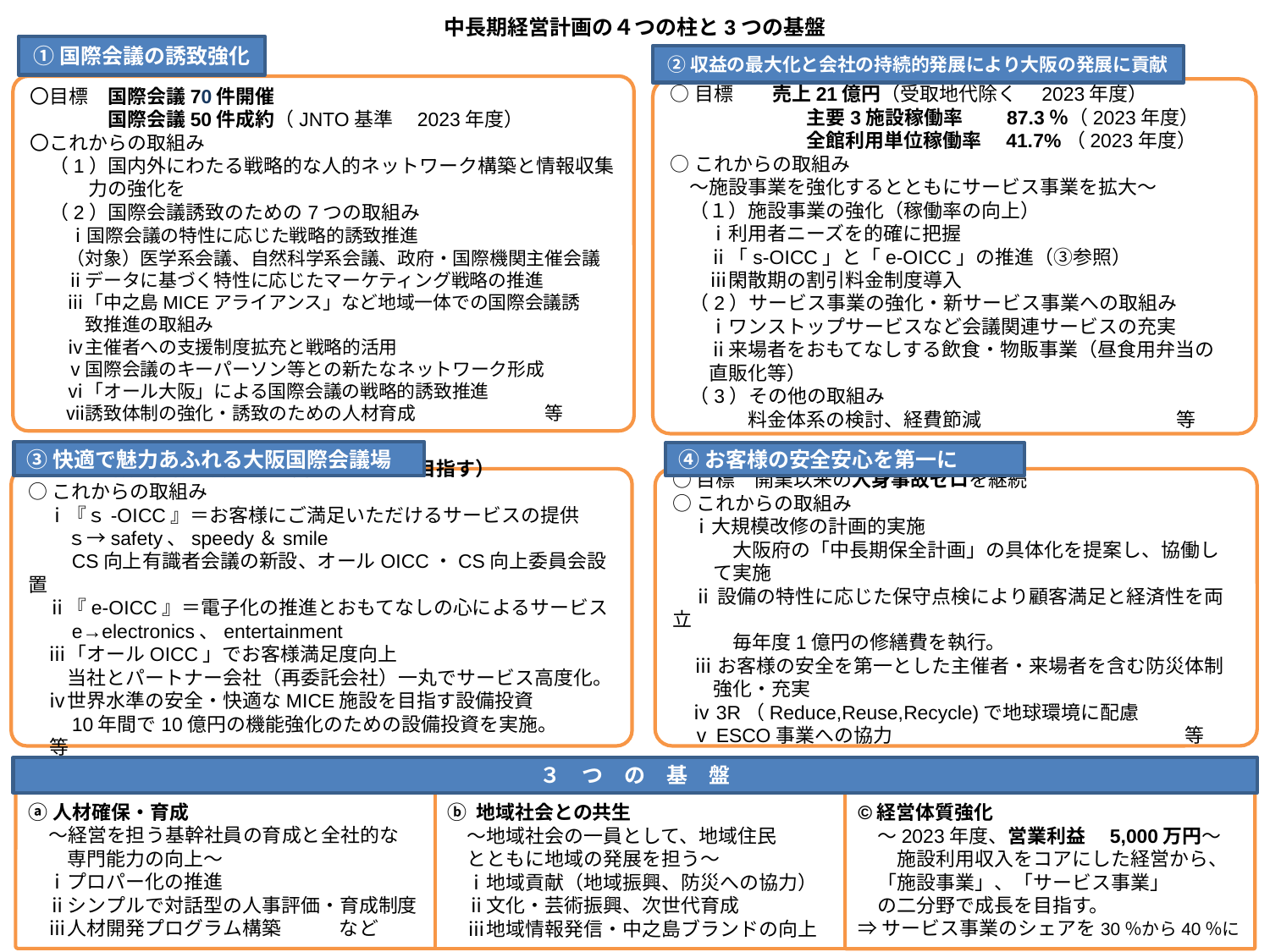

中長期経営計画の４つの柱と3つの基盤
①国際会議の誘致強化
②収益の最大化と会社の持続的発展により大阪の発展に貢献

〇目標　国際会議70件開催
　　　　国際会議50件成約（JNTO基準　2023年度）
〇これからの取組み
　（1）国内外にわたる戦略的な人的ネットワーク構築と情報収集
　　　力の強化を
　（2）国際会議誘致のための7つの取組み
　　ⅰ国際会議の特性に応じた戦略的誘致推進
　　（対象）医学系会議、自然科学系会議、政府・国際機関主催会議
　　ⅱデータに基づく特性に応じたマーケティング戦略の推進
　　ⅲ「中之島MICEアライアンス」など地域一体での国際会議誘
　　　致推進の取組み
　　ⅳ主催者への支援制度拡充と戦略的活用
　　ⅴ国際会議のキーパーソン等との新たなネットワーク形成
　　ⅵ「オール大阪」による国際会議の戦略的誘致推進
　　ⅶ誘致体制の強化・誘致のための人材育成　　　　　　　等

○目標　　売上21億円（受取地代除く　2023年度）
　　　　　　　主要3施設稼働率　　87.3％（2023年度）
　　　　　　　全館利用単位稼働率　41.7%（2023年度）
○これからの取組み
　～施設事業を強化するとともにサービス事業を拡大～
　（１）施設事業の強化（稼働率の向上）
　　ⅰ利用者ニーズを的確に把握
　　ⅱ「s-OICC」と「e-OICC」の推進（③参照）
　　ⅲ閑散期の割引料金制度導入
　（2）サービス事業の強化・新サービス事業への取組み
　　ⅰワンストップサービスなど会議関連サービスの充実
　　ⅱ来場者をおもてなしする飲食・物販事業（昼食用弁当の
　　直販化等）
　（3）その他の取組み
　　　　料金体系の検討、経費節減　　　　　　　　　　等

③快適で魅力あふれる大阪国際会議場
④お客様の安全安心を第一に
○目標　利用者満足度98％（常に100％を目指す）
○これからの取組み
　ⅰ『ｓ-OICC』＝お客様にご満足いただけるサービスの提供
　　ｓ→safety、speedy＆smile
　　CS向上有識者会議の新設、オールOICC・CS向上委員会設置
　ⅱ『e-OICC』＝電子化の推進とおもてなしの心によるサービス
　　e→electronics、entertainment
　ⅲ「オールOICC」でお客様満足度向上
　　当社とパートナー会社（再委託会社）一丸でサービス高度化。
　ⅳ世界水準の安全・快適なMICE施設を目指す設備投資
　　10年間で10億円の機能強化のための設備投資を実施。　　等

○目標　開業以来の人身事故ゼロを継続
○これからの取組み
　ⅰ大規模改修の計画的実施
　　大阪府の「中長期保全計画」の具体化を提案し、協働し
　て実施
ⅱ設備の特性に応じた保守点検により顧客満足と経済性を両立
　　毎年度1億円の修繕費を執行。
ⅲお客様の安全を第一とした主催者・来場者を含む防災体制
　強化・充実
　ⅳ3R（Reduce,Reuse,Recycle)で地球環境に配慮
　ⅴESCO事業への協力　　　　　　　　　　　　　　　等

３　つ　の　基　盤
ⓐ人材確保・育成
　～経営を担う基幹社員の育成と全社的な
　　専門能力の向上～
　ⅰプロパー化の推進
　ⅱシンプルで対話型の人事評価・育成制度
　ⅲ人材開発プログラム構築　　　など
ⓑ 地域社会との共生
　～地域社会の一員として、地域住民
　とともに地域の発展を担う～
　ⅰ地域貢献（地域振興、防災への協力）
　ⅱ文化・芸術振興、次世代育成
　ⅲ地域情報発信・中之島ブランドの向上
©経営体質強化
　～2023年度、営業利益　5,000万円～
　　施設利用収入をコアにした経営から、
　「施設事業」、「サービス事業」
　の二分野で成長を目指す。
⇒サービス事業のシェアを30％から40％に